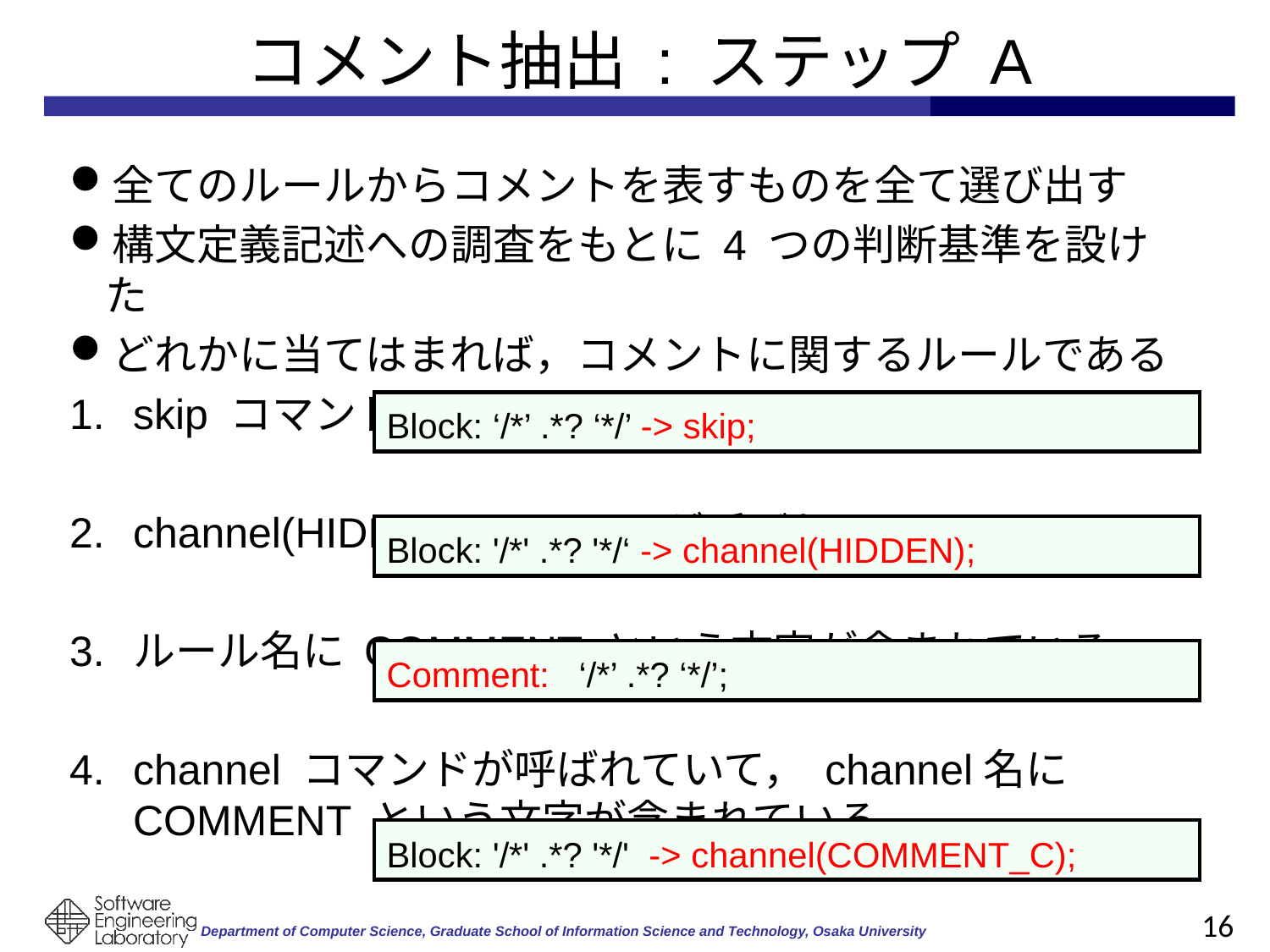

# コメント抽出 : ステップ A
全てのルールからコメントを表すものを全て選び出す
構文定義記述への調査をもとに 4 つの判断基準を設けた
どれかに当てはまれば，コメントに関するルールである
skip コマンドが呼ばれている

channel(HIDDEN) コマンドが呼ばれている

ルール名に COMMENT という文字が含まれている

channel コマンドが呼ばれていて， channel名にCOMMENT という文字が含まれている
Block: ‘/*’ .*? ‘*/’ -> skip;
Block: '/*' .*? '*/‘ -> channel(HIDDEN);
Comment:   ‘/*’ .*? ‘*/’;
Block: '/*' .*? '*/'  -> channel(COMMENT_C);
16